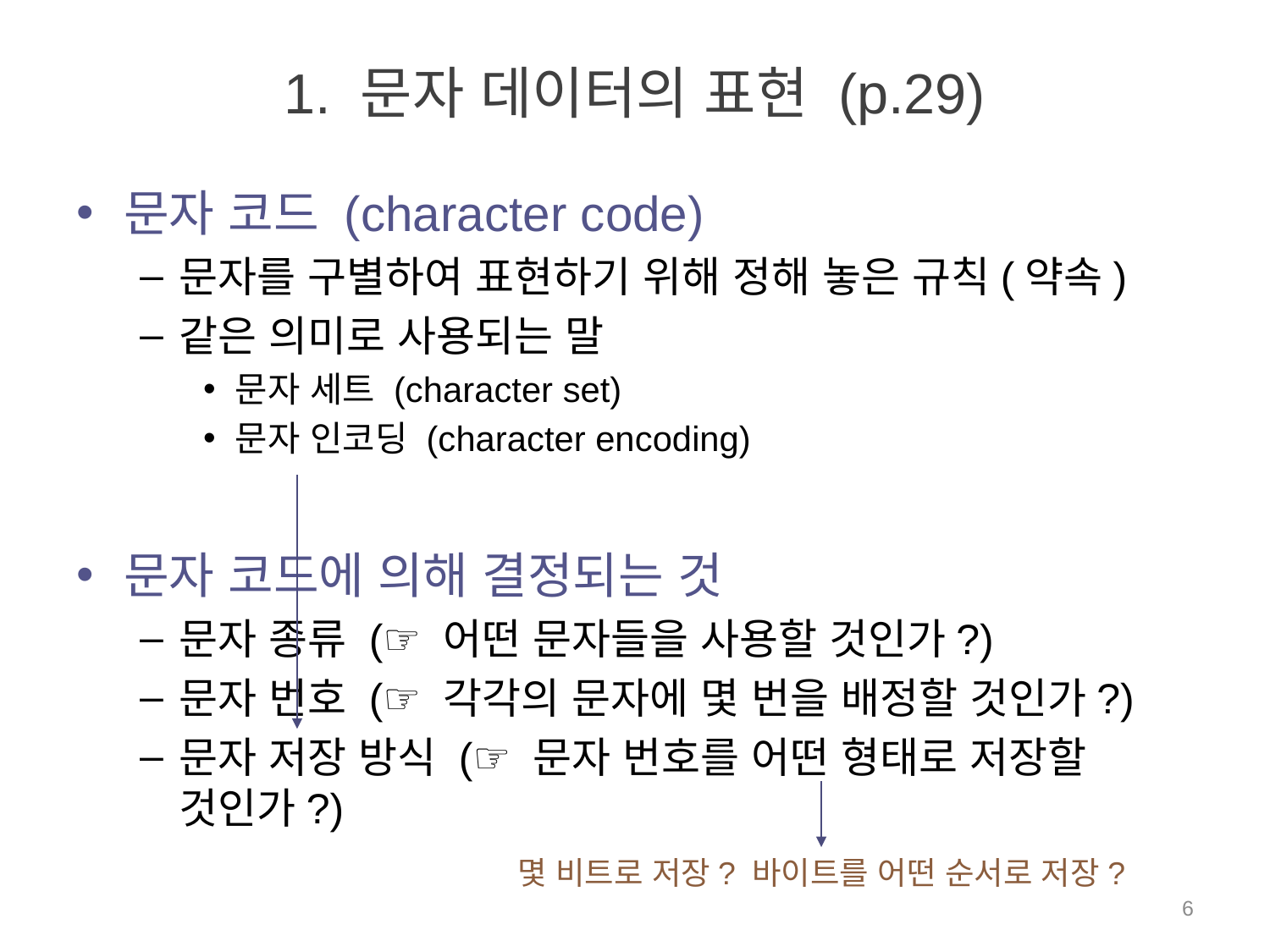

# 1. 문자 데이터의 표현 (p.29)
문자 코드 (character code)
문자를 구별하여 표현하기 위해 정해 놓은 규칙(약속)
같은 의미로 사용되는 말
문자 세트 (character set)
문자 인코딩 (character encoding)

문자 코드에 의해 결정되는 것
문자 종류 (☞ 어떤 문자들을 사용할 것인가?)
문자 번호 (☞ 각각의 문자에 몇 번을 배정할 것인가?)
문자 저장 방식 (☞ 문자 번호를 어떤 형태로 저장할 것인가?)
몇 비트로 저장? 바이트를 어떤 순서로 저장?
6